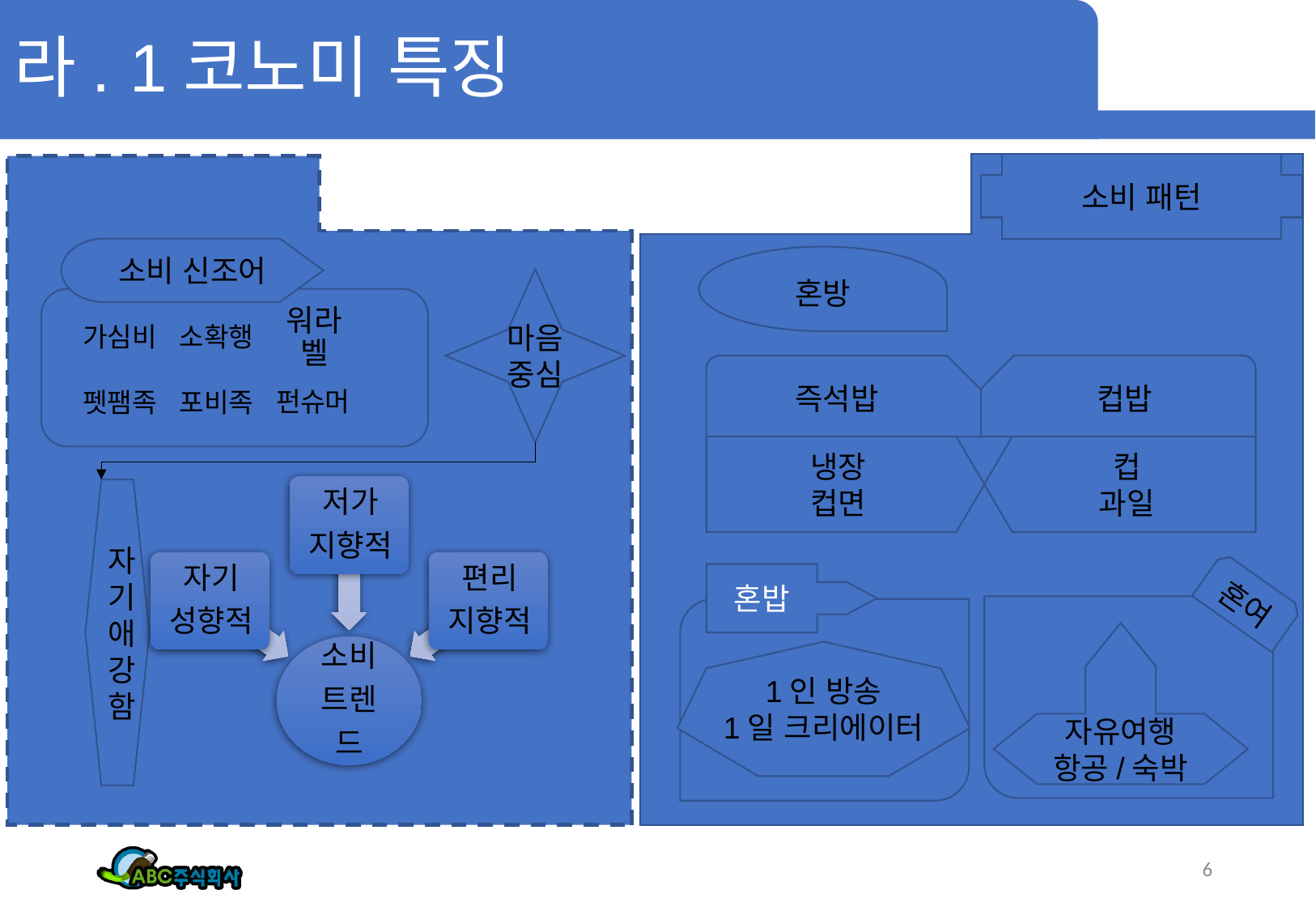

# 라. 1코노미 특징
소비 패턴

혼방
컵밥
즉석밥
냉장
컵면
컵
과일
혼밥
혼여

자유여행
항공/숙박
1인 방송
1일 크리에이터

소비 신조어
마음
중심

펀슈머
소확행
워라벨
펫팸족
포비족
가심비
소비
트렌
드
자기
성향적
저가
지향적
편리
지향적
자기애강함
6